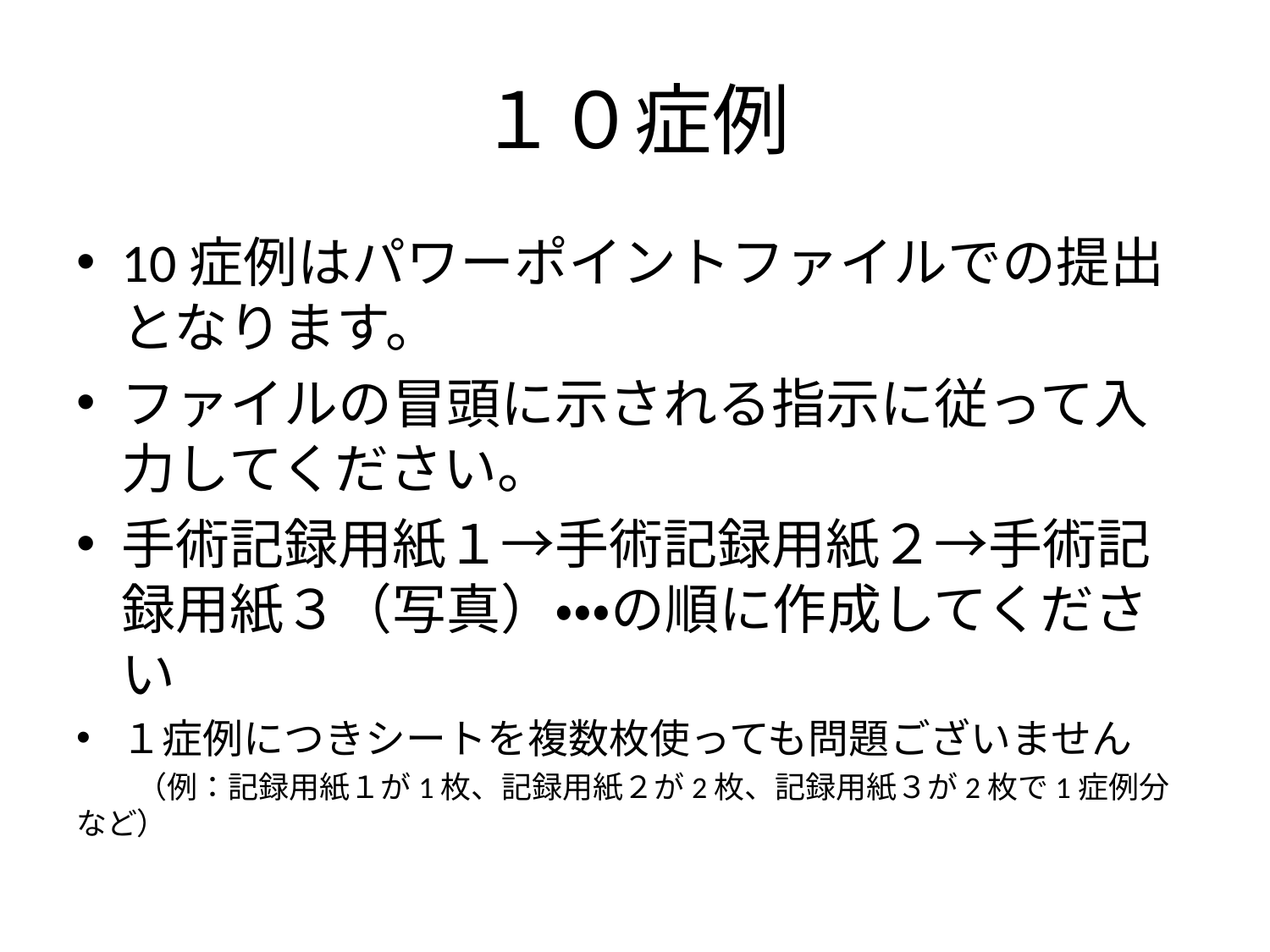

# １０症例
10症例はパワーポイントファイルでの提出となります。
ファイルの冒頭に示される指示に従って入力してください。
手術記録用紙１→手術記録用紙２→手術記録用紙３（写真）・・・の順に作成してください
１症例につきシートを複数枚使っても問題ございません
　　（例：記録用紙１が1枚、記録用紙２が2枚、記録用紙３が2枚で1症例分など）